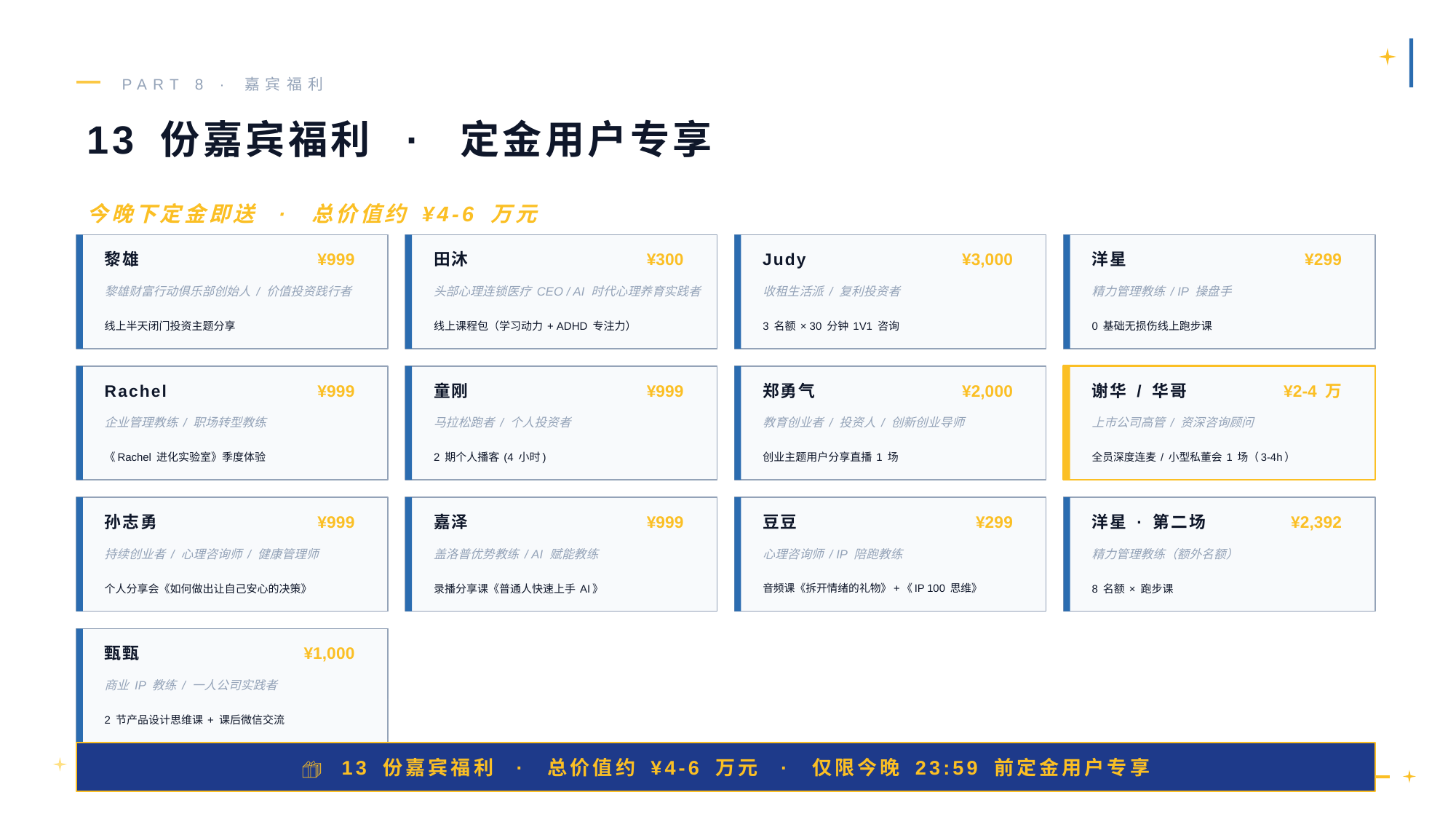

PART 8 · 嘉宾福利

13 份嘉宾福利  ·  定金用户专享
今晚下定金即送  ·  总价值约 ¥4-6 万元

黎雄
¥999
田沐
¥300
Judy
¥3,000
洋星
¥299
黎雄财富行动俱乐部创始人 / 价值投资践行者
头部心理连锁医疗 CEO / AI 时代心理养育实践者
收租生活派 / 复利投资者
精力管理教练 / IP 操盘手
线上半天闭门投资主题分享
线上课程包（学习动力 + ADHD 专注力）
3 名额 × 30 分钟 1V1 咨询
0 基础无损伤线上跑步课

Rachel
¥999
童刚
¥999
郑勇气
¥2,000
谢华 / 华哥
¥2-4 万
企业管理教练 / 职场转型教练
马拉松跑者 / 个人投资者
教育创业者 / 投资人 / 创新创业导师
上市公司高管 / 资深咨询顾问
《Rachel 进化实验室》季度体验
2 期个人播客 (4 小时)
创业主题用户分享直播 1 场
全员深度连麦 / 小型私董会 1 场（3-4h）

孙志勇
¥999
嘉泽
¥999
豆豆
¥299
洋星 · 第二场
¥2,392
持续创业者 / 心理咨询师 / 健康管理师
盖洛普优势教练 / AI 赋能教练
心理咨询师 / IP 陪跑教练
精力管理教练（额外名额）
个人分享会《如何做出让自己安心的决策》
录播分享课《普通人快速上手 AI》
音频课《拆开情绪的礼物》+《IP 100 思维》
8 名额 × 跑步课

甄甄
¥1,000
商业 IP 教练 / 一人公司实践者
2 节产品设计思维课 + 课后微信交流

🎁  13 份嘉宾福利  ·  总价值约 ¥4-6 万元  ·  仅限今晚 23:59 前定金用户专享